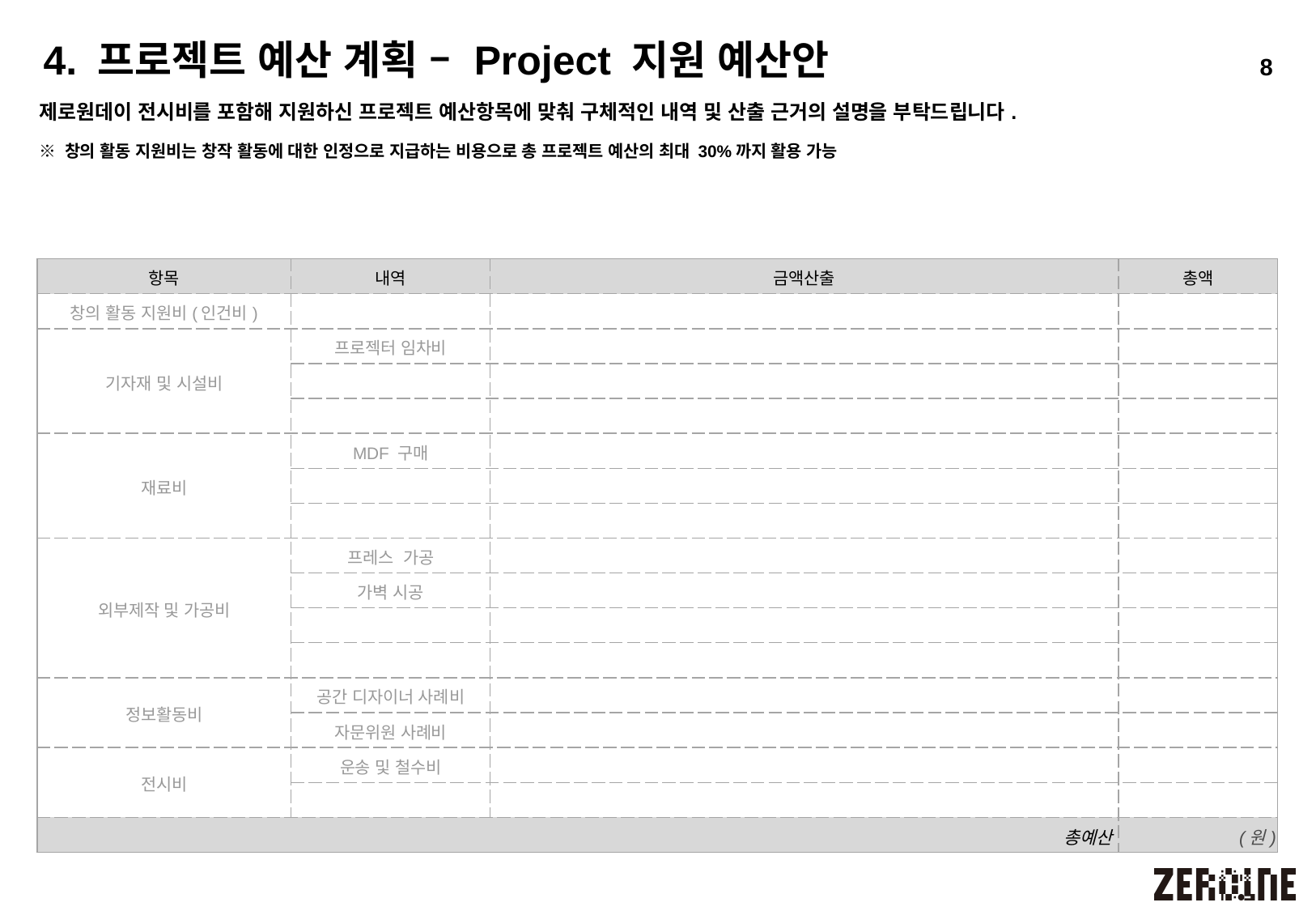

4. 프로젝트 예산 계획 – Project 지원 예산안
8
제로원데이 전시비를 포함해 지원하신 프로젝트 예산항목에 맞춰 구체적인 내역 및 산출 근거의 설명을 부탁드립니다.
※ 창의 활동 지원비는 창작 활동에 대한 인정으로 지급하는 비용으로 총 프로젝트 예산의 최대 30%까지 활용 가능
| 항목 | 내역 | 금액산출 | 총액 |
| --- | --- | --- | --- |
| 창의 활동 지원비(인건비) |  |  |  |
| 기자재 및 시설비 | 프로젝터 임차비 |  |  |
|  |  |  |  |
|  |  |  |  |
| 재료비 | MDF 구매 |  |  |
|  |  |  |  |
|  |  |  |  |
| 외부제작 및 가공비 | 프레스 가공 |  |  |
|  | 가벽 시공 |  |  |
|  |  |  |  |
|  |  |  |  |
| 정보활동비 | 공간 디자이너 사례비 |  |  |
|  | 자문위원 사례비 |  |  |
| 전시비 | 운송 및 철수비 |  |  |
|  |  |  |  |
| 총예산 |  |  | (원) |